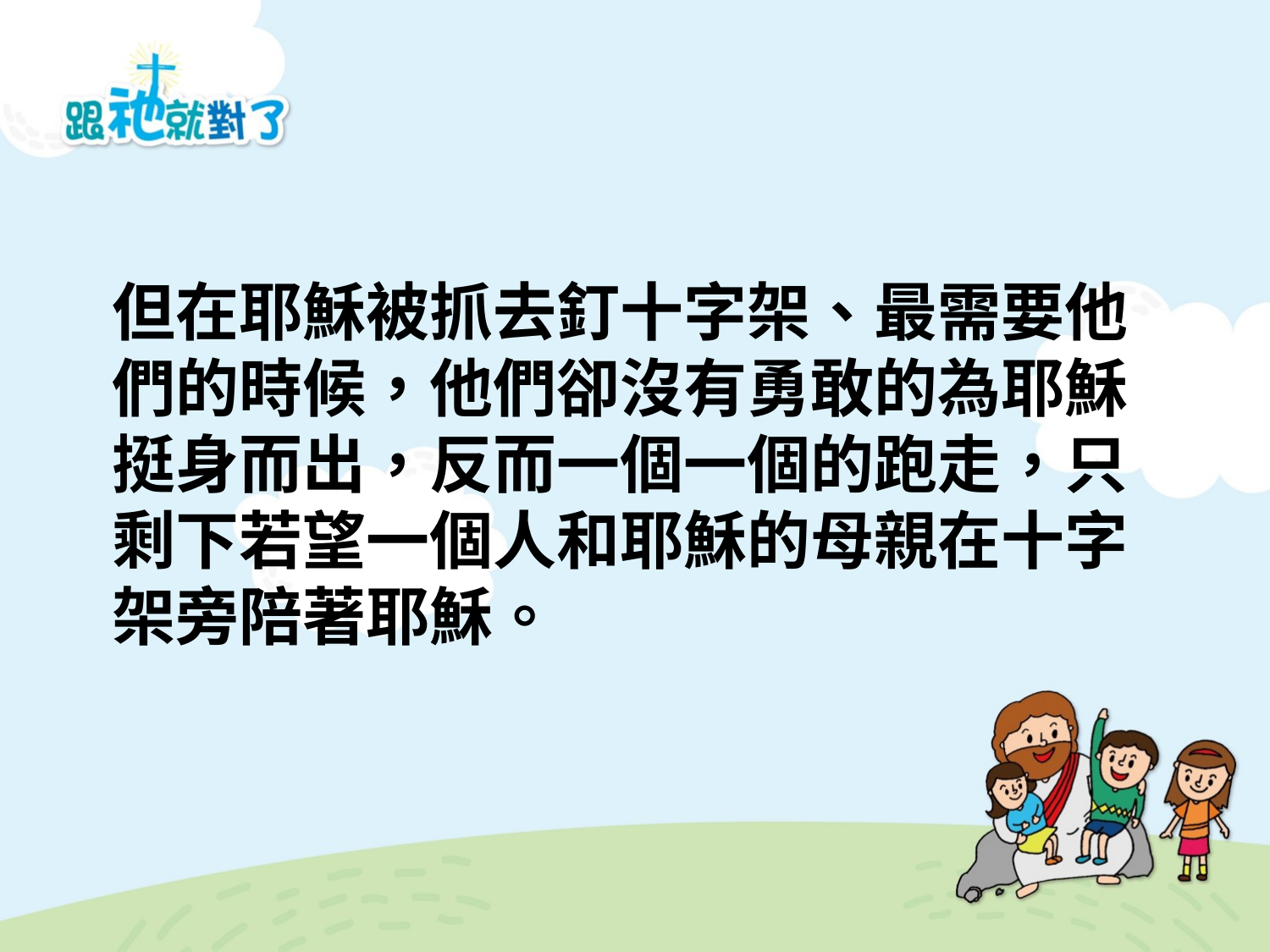

但在耶穌被抓去釘十字架、最需要他們的時候，他們卻沒有勇敢的為耶穌挺身而出，反而一個一個的跑走，只剩下若望一個人和耶穌的母親在十字架旁陪著耶穌。